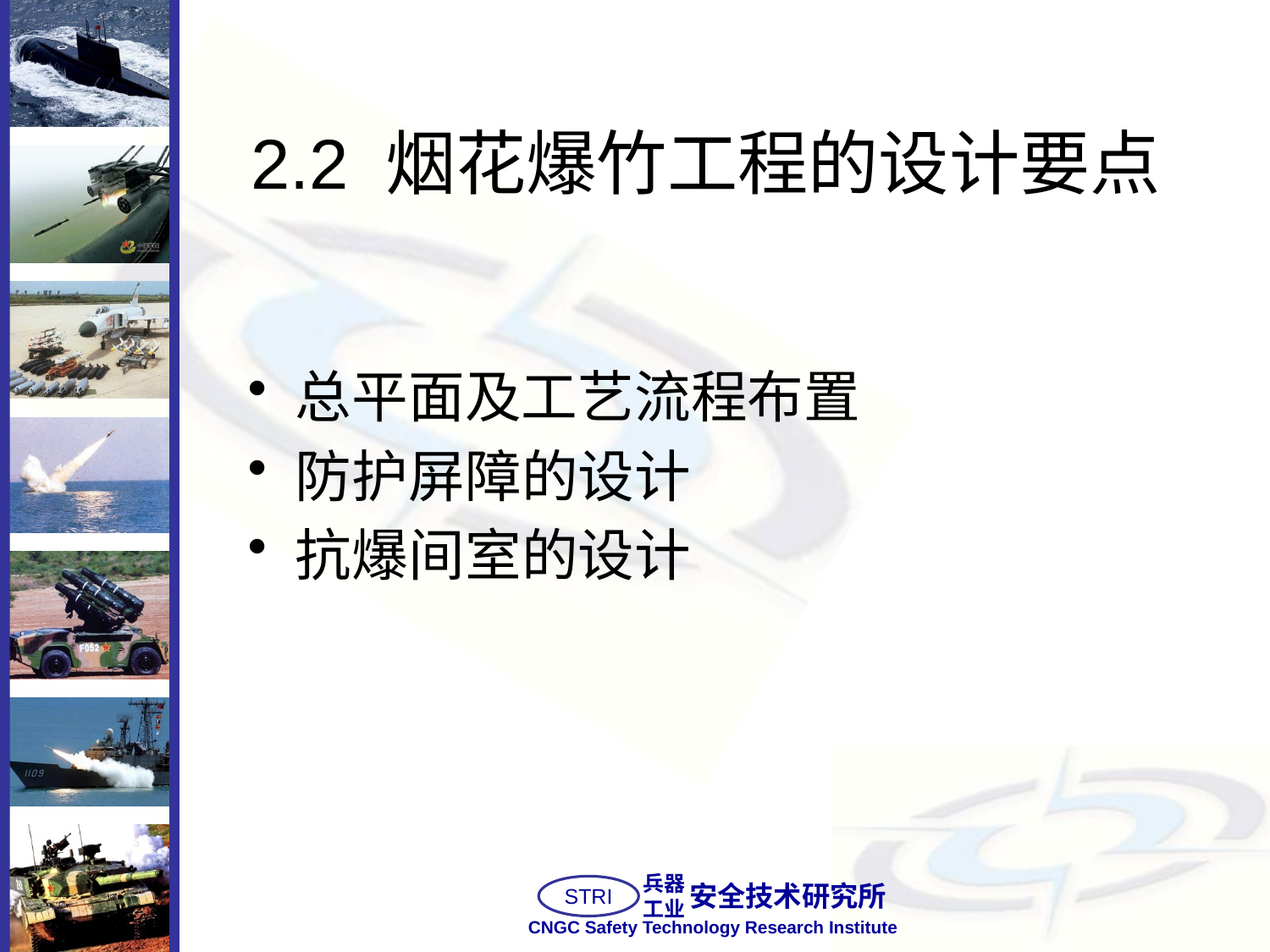

# 2.2 烟花爆竹工程的设计要点

总平面及工艺流程布置
防护屏障的设计
抗爆间室的设计